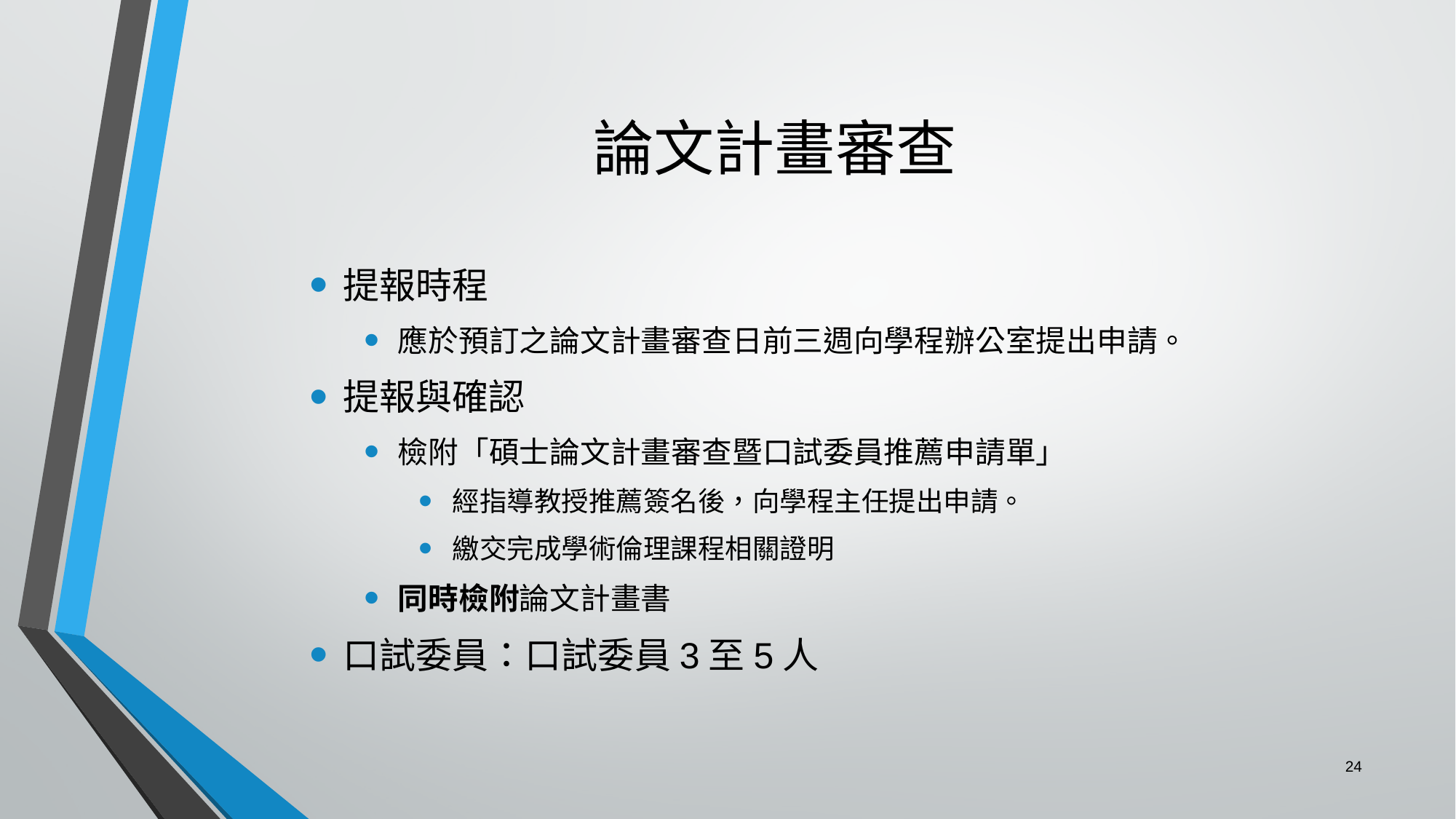

# 論文計畫審查
提報時程
應於預訂之論文計畫審查日前三週向學程辦公室提出申請。
提報與確認
檢附「碩士論文計畫審查暨口試委員推薦申請單」
經指導教授推薦簽名後，向學程主任提出申請。
繳交完成學術倫理課程相關證明
同時檢附論文計畫書
口試委員：口試委員3至5人
24